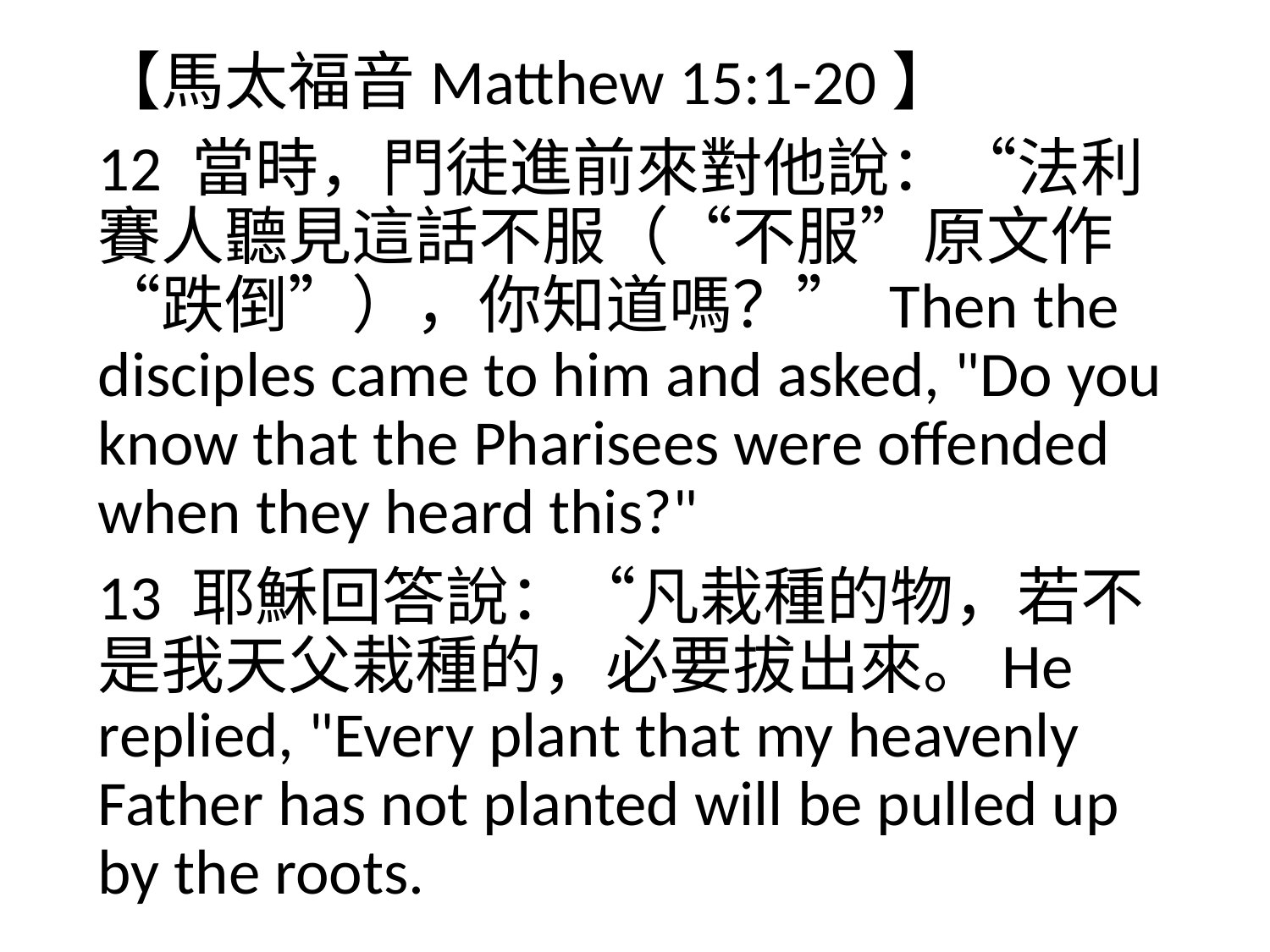

【馬太福音Matthew 15:1-20】
12 當時，門徒進前來對他說：“法利賽人聽見這話不服（“不服”原文作“跌倒”），你知道嗎？” Then the disciples came to him and asked, "Do you know that the Pharisees were offended when they heard this?"
13 耶穌回答說：“凡栽種的物，若不是我天父栽種的，必要拔出來。He replied, "Every plant that my heavenly Father has not planted will be pulled up by the roots.